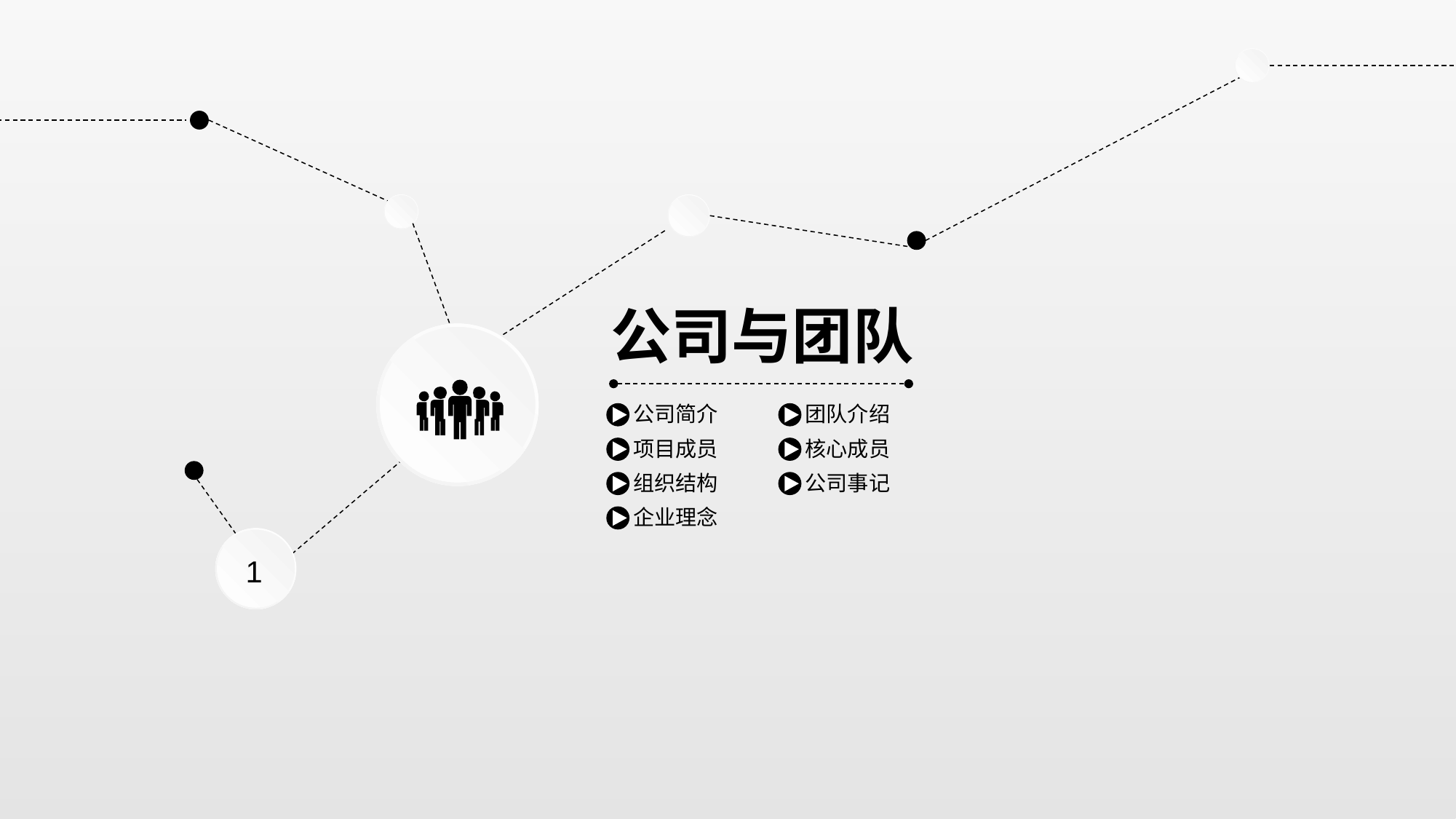

公司与团队

公司简介

团队介绍

项目成员

核心成员

组织结构

公司事记

企业理念

1